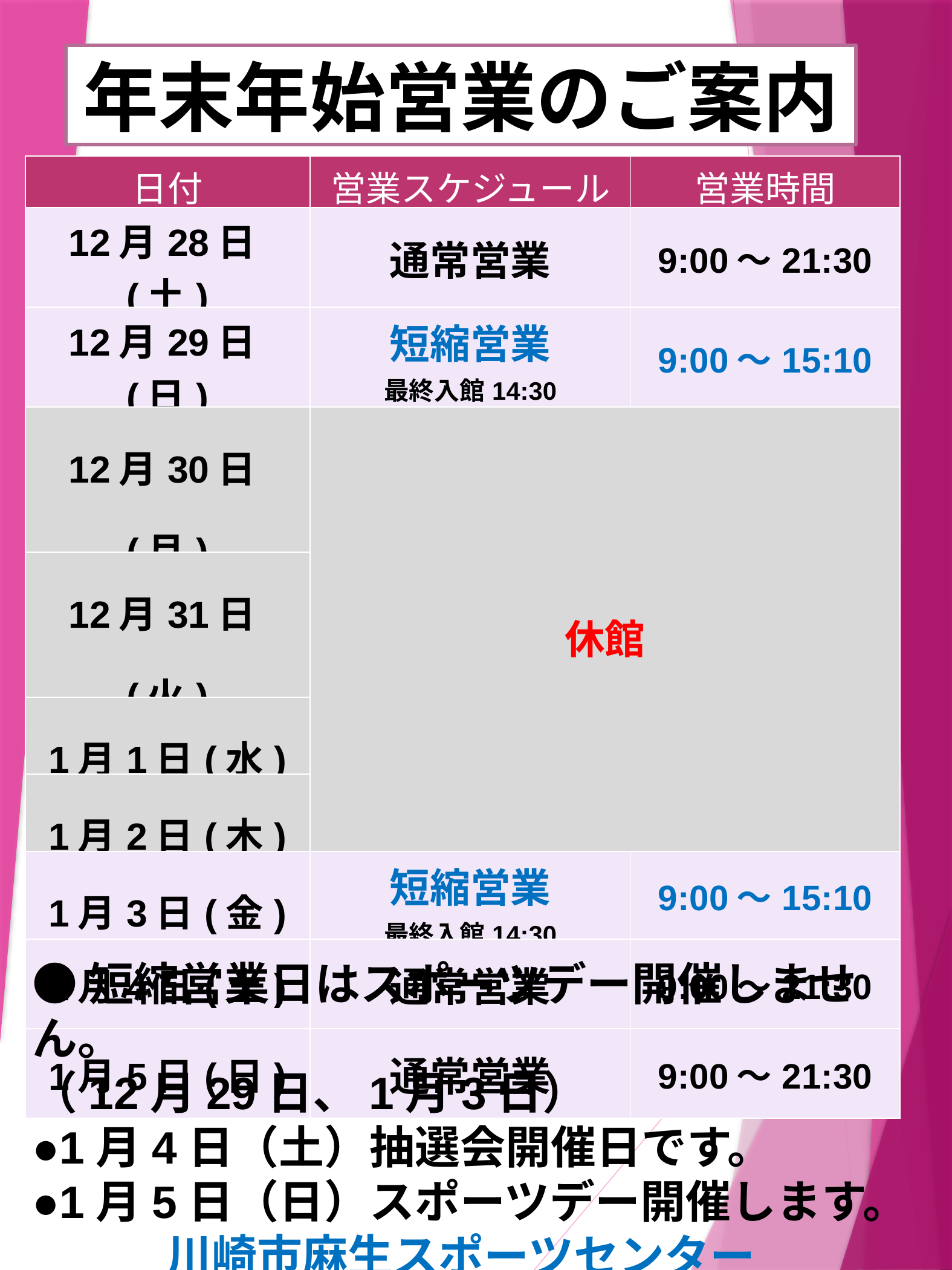

年末年始営業のご案内
| 日付 | 営業スケジュール | 営業時間 |
| --- | --- | --- |
| 12月28日(土) | 通常営業 | 9:00～21:30 |
| 12月29日(日) | 短縮営業 最終入館14:30 | 9:00～15:10 |
| 12月30日(月) | 休館 |  |
| 12月31日(火) |  |  |
| 1月1日(水) |  |  |
| 1月2日(木) |  |  |
| 1月3日(金) | 短縮営業 最終入館14:30 | 9:00～15:10 |
| 1月4日(土) | 通常営業 | 9:00～21:30 |
| 1月5日(日) | 通常営業 | 9:00～21:30 |
●短縮営業日はスポーツデー開催しません。
（12月29日、1月3日）
●1月4日（土）抽選会開催日です。
●1月5日（日）スポーツデー開催します。
川崎市麻生スポーツセンター